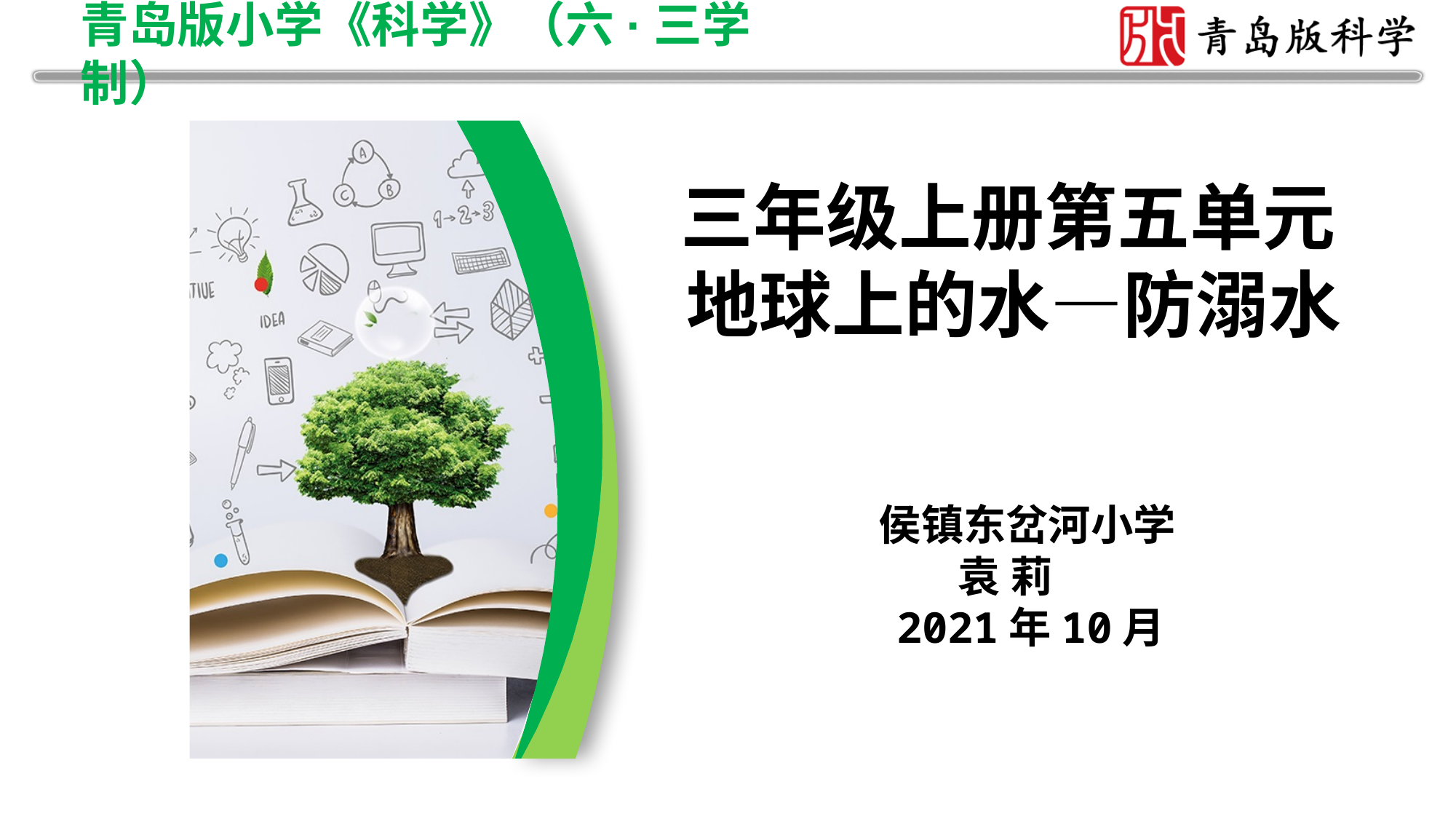

青岛版小学《科学》（六·三学制）

 三年级上册第五单元
 地球上的水—防溺水
   侯镇东岔河小学
袁 莉
  2021年10月